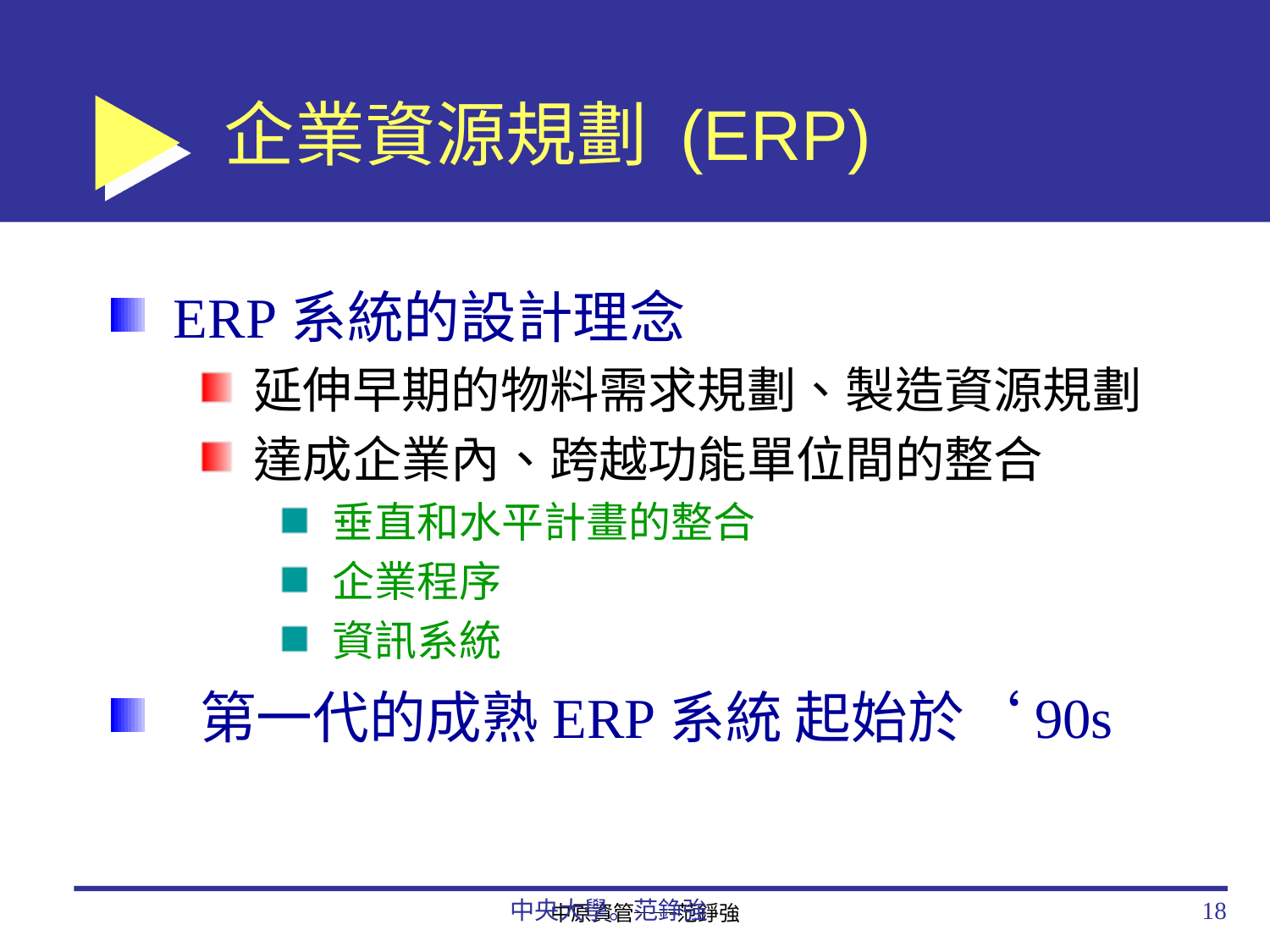

# 企業資源規劃 (ERP)
ERP系統的設計理念
延伸早期的物料需求規劃、製造資源規劃
達成企業內、跨越功能單位間的整合
垂直和水平計畫的整合
企業程序
資訊系統
 第一代的成熟ERP系統 起始於‘90s
中央大學。范錚強
18